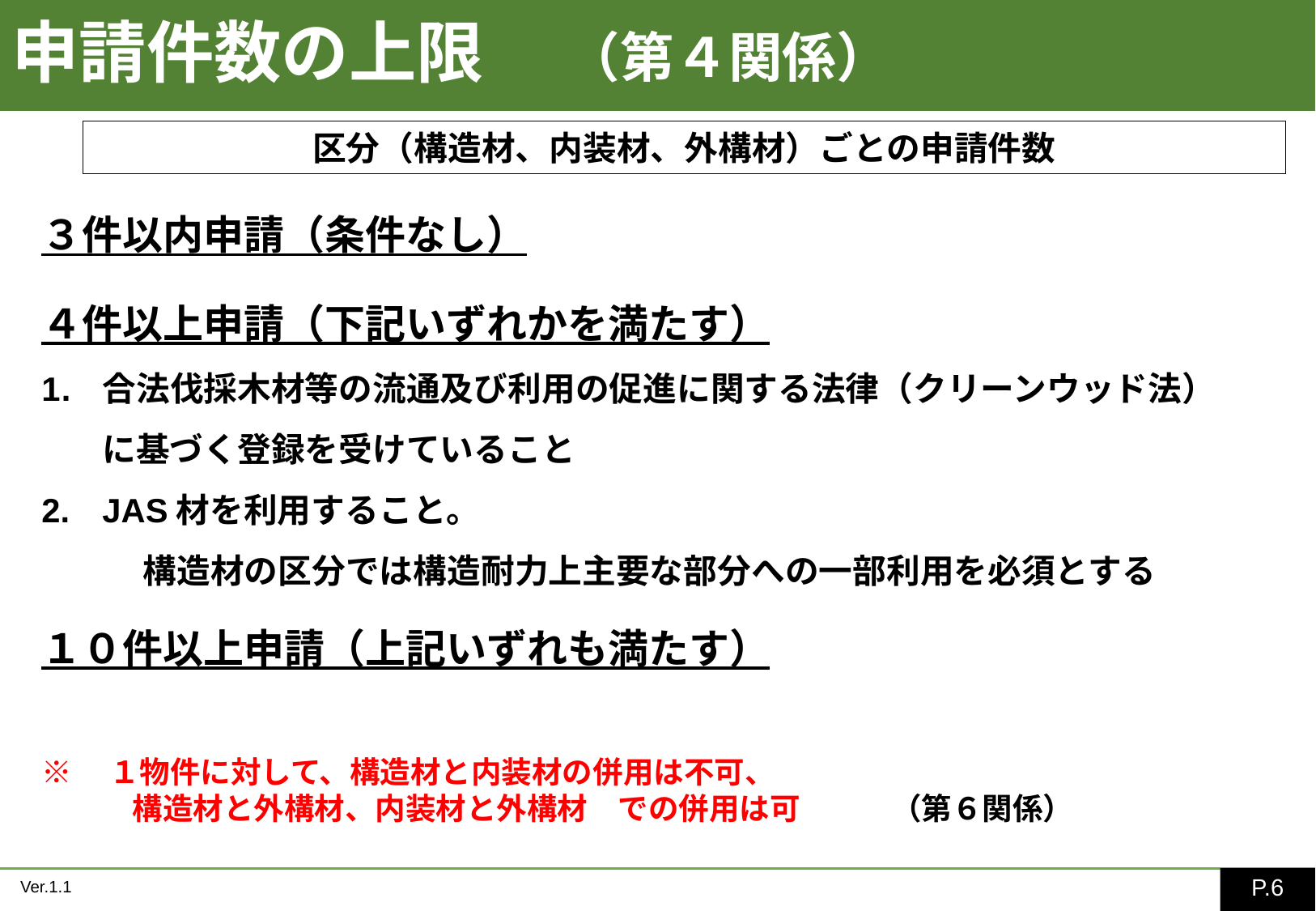

申請件数の上限　 （第４関係）

区分（構造材、内装材、外構材）ごとの申請件数
３件以内申請（条件なし）
４件以上申請（下記いずれかを満たす）
合法伐採木材等の流通及び利用の促進に関する法律（クリーンウッド法）に基づく登録を受けていること
JAS材を利用すること。
　　　構造材の区分では構造耐力上主要な部分への一部利用を必須とする
１０件以上申請（上記いずれも満たす）
※　１物件に対して、構造材と内装材の併用は不可、
　　　構造材と外構材、内装材と外構材　での併用は可　　　（第６関係）